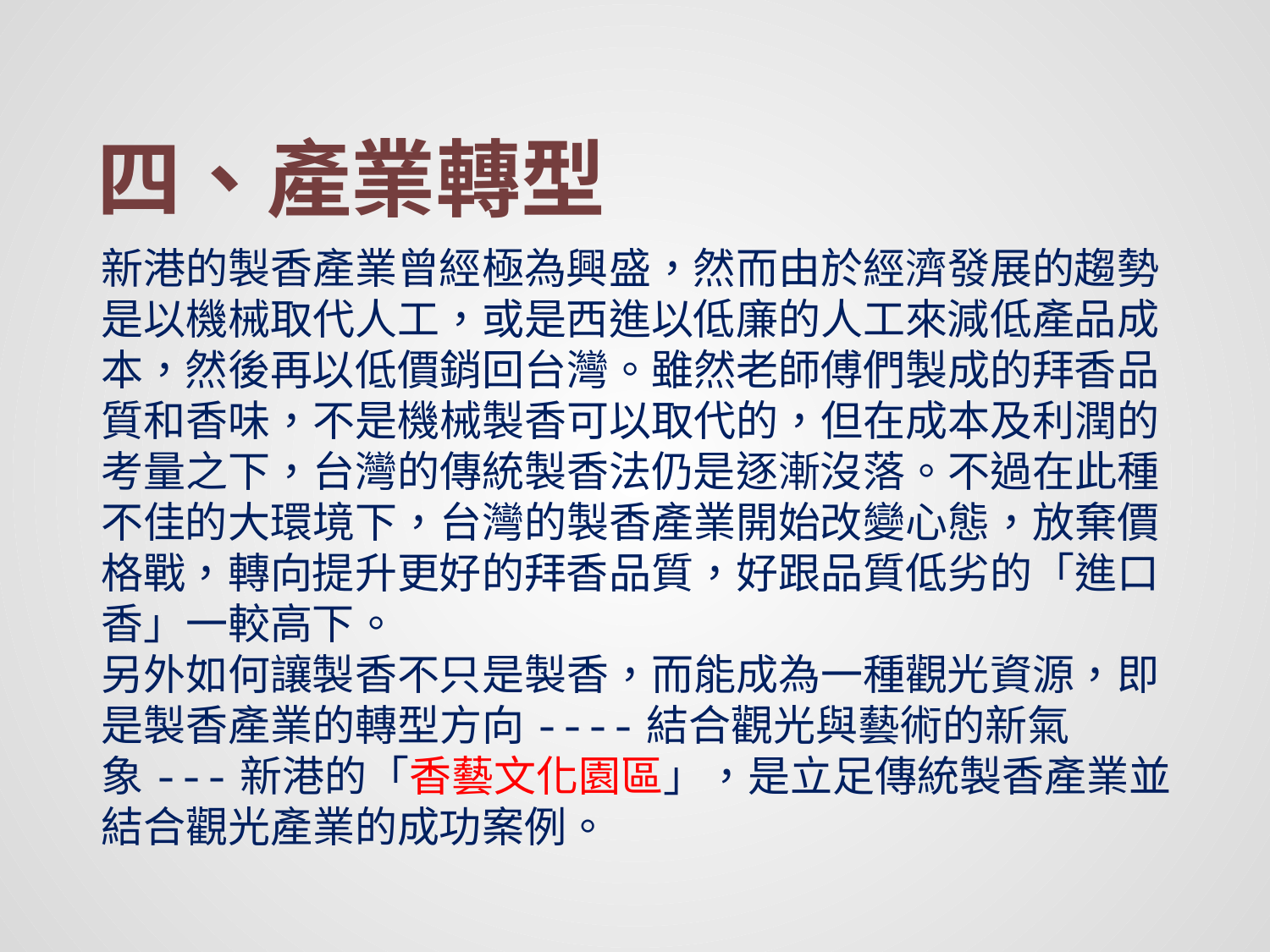

四、產業轉型
#
新港的製香產業曾經極為興盛，然而由於經濟發展的趨勢 是以機械取代人工，或是西進以低廉的人工來減低產品成本，然後再以低價銷回台灣。雖然老師傅們製成的拜香品質和香味，不是機械製香可以取代的，但在成本及利潤的考量之下，台灣的傳統製香法仍是逐漸沒落。不過在此種不佳的大環境下，台灣的製香產業開始改變心態，放棄價格戰，轉向提升更好的拜香品質，好跟品質低劣的「進口香」一較高下。
另外如何讓製香不只是製香，而能成為一種觀光資源，即是製香產業的轉型方向----結合觀光與藝術的新氣象---新港的「香藝文化園區」，是立足傳統製香產業並結合觀光產業的成功案例。